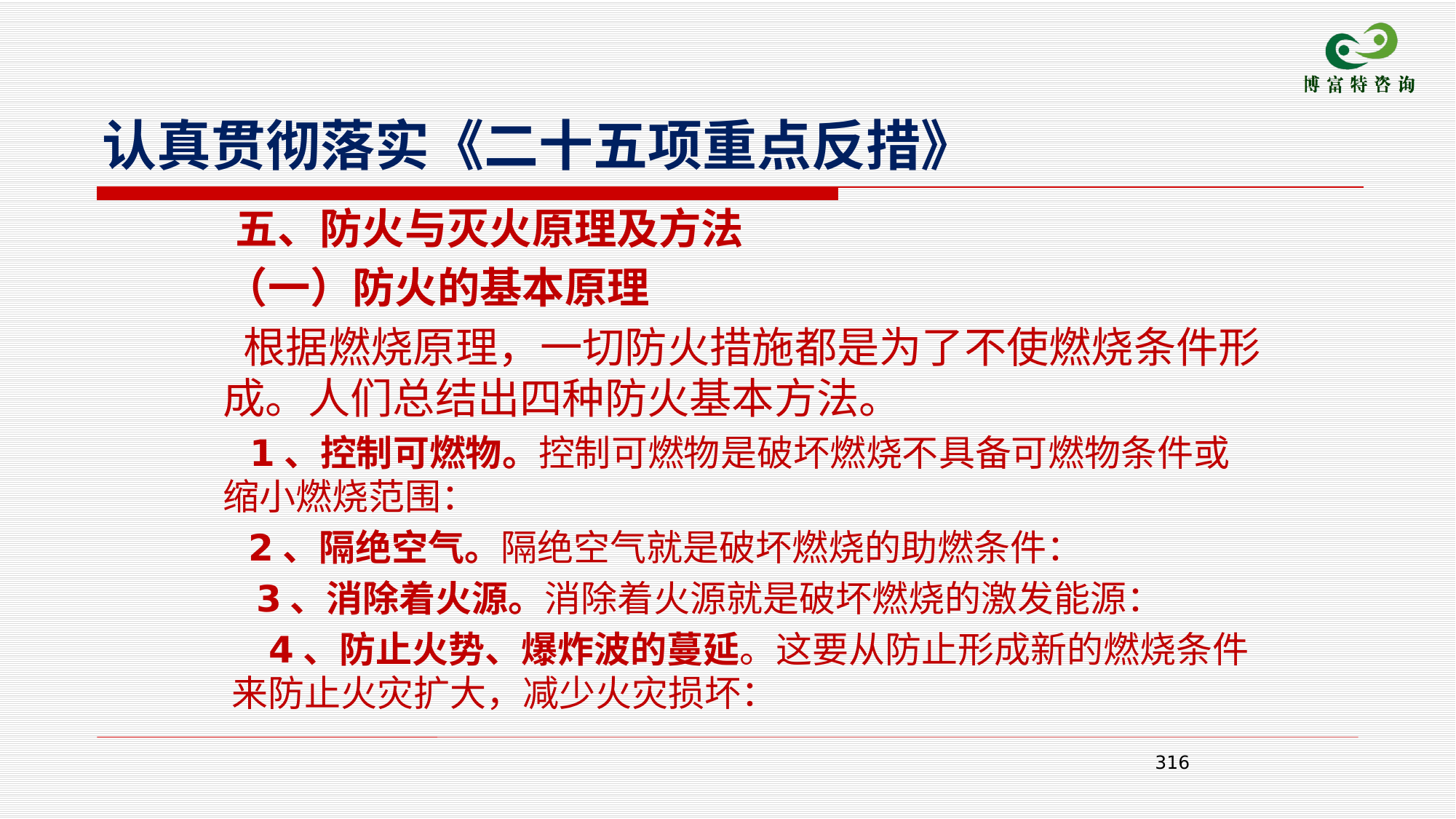

认真贯彻落实《二十五项重点反措》
      五、防火与灭火原理及方法
     （一）防火的基本原理
       根据燃烧原理，一切防火措施都是为了不使燃烧条件形成。人们总结出四种防火基本方法。
       1、控制可燃物。控制可燃物是破坏燃烧不具备可燃物条件或缩小燃烧范围：
       2、隔绝空气。隔绝空气就是破坏燃烧的助燃条件：
       3、消除着火源。消除着火源就是破坏燃烧的激发能源：
        4、防止火势、爆炸波的蔓延。这要从防止形成新的燃烧条件   来防止火灾扩大，减少火灾损坏：

316